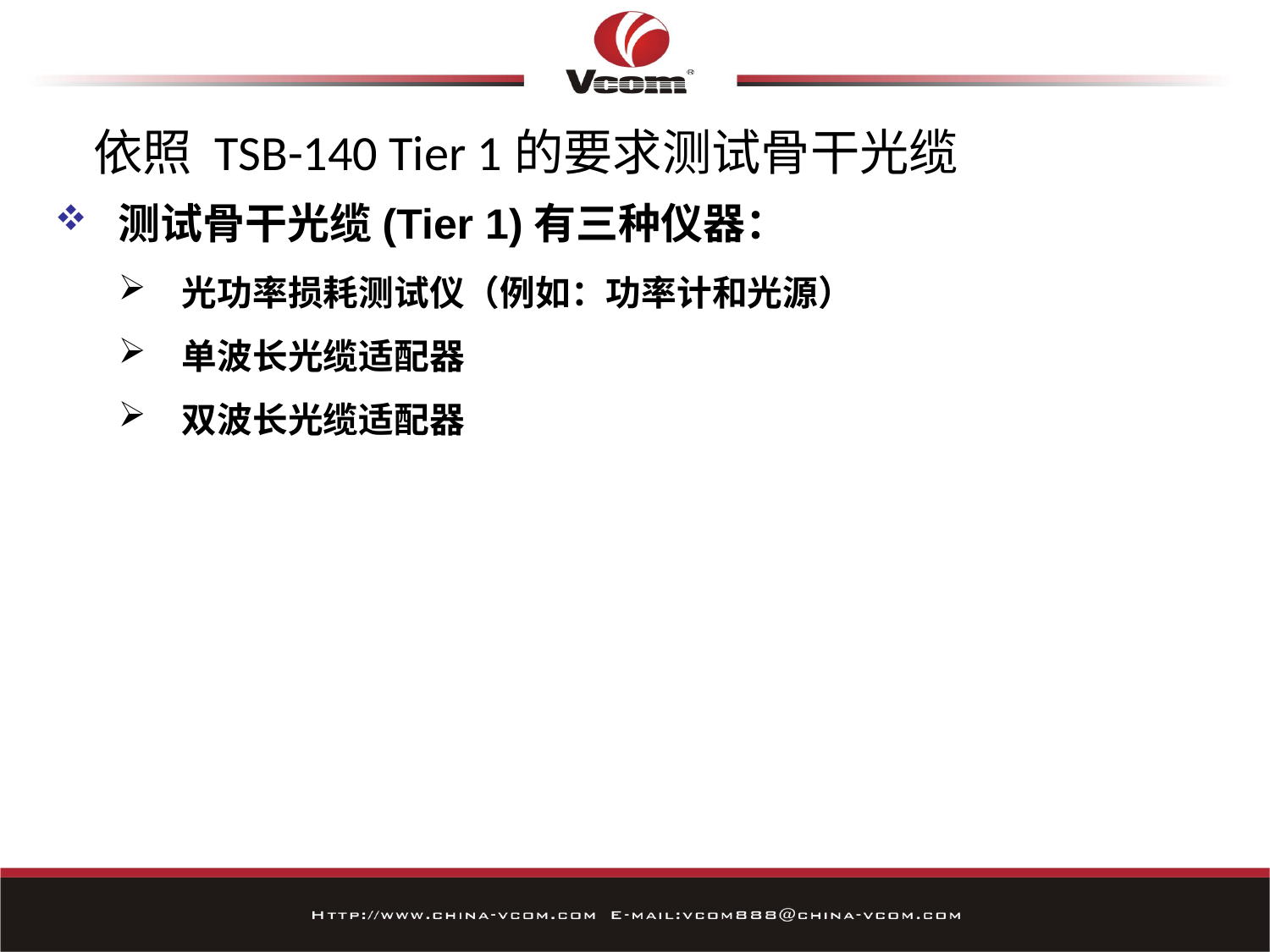

# 依照 TSB-140 Tier 1的要求测试骨干光缆
测试骨干光缆(Tier 1)有三种仪器：
光功率损耗测试仪（例如：功率计和光源）
单波长光缆适配器
双波长光缆适配器